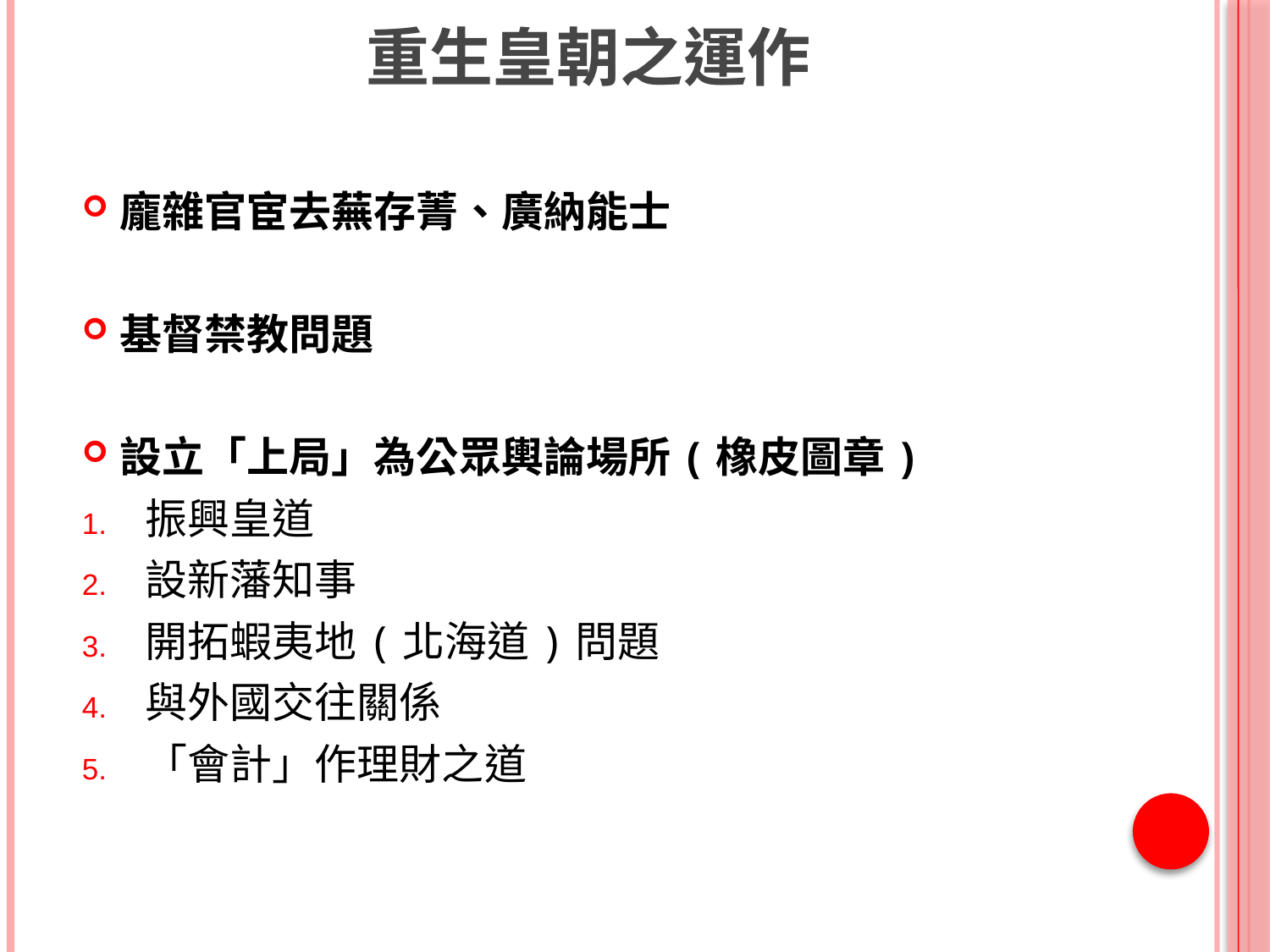

# 重生皇朝之運作
龐雜官宦去蕪存菁、廣納能士

基督禁教問題

設立「上局」為公眾輿論場所(橡皮圖章)
振興皇道
設新藩知事
開拓蝦夷地(北海道)問題
與外國交往關係
「會計」作理財之道